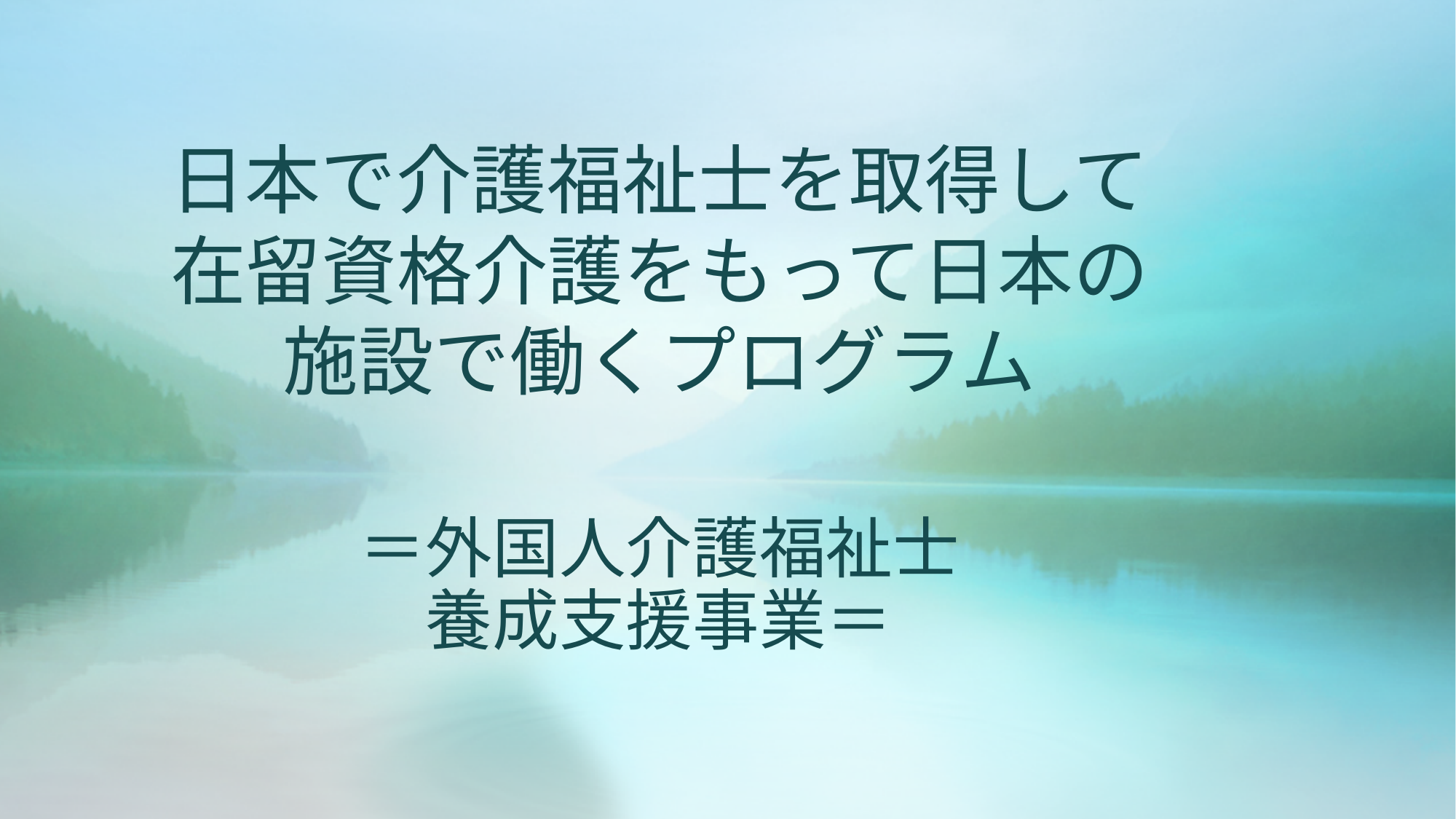

# 日本で介護福祉士を取得して在留資格介護をもって日本の施設で働くプログラム
＝外国人介護福祉士
養成支援事業＝